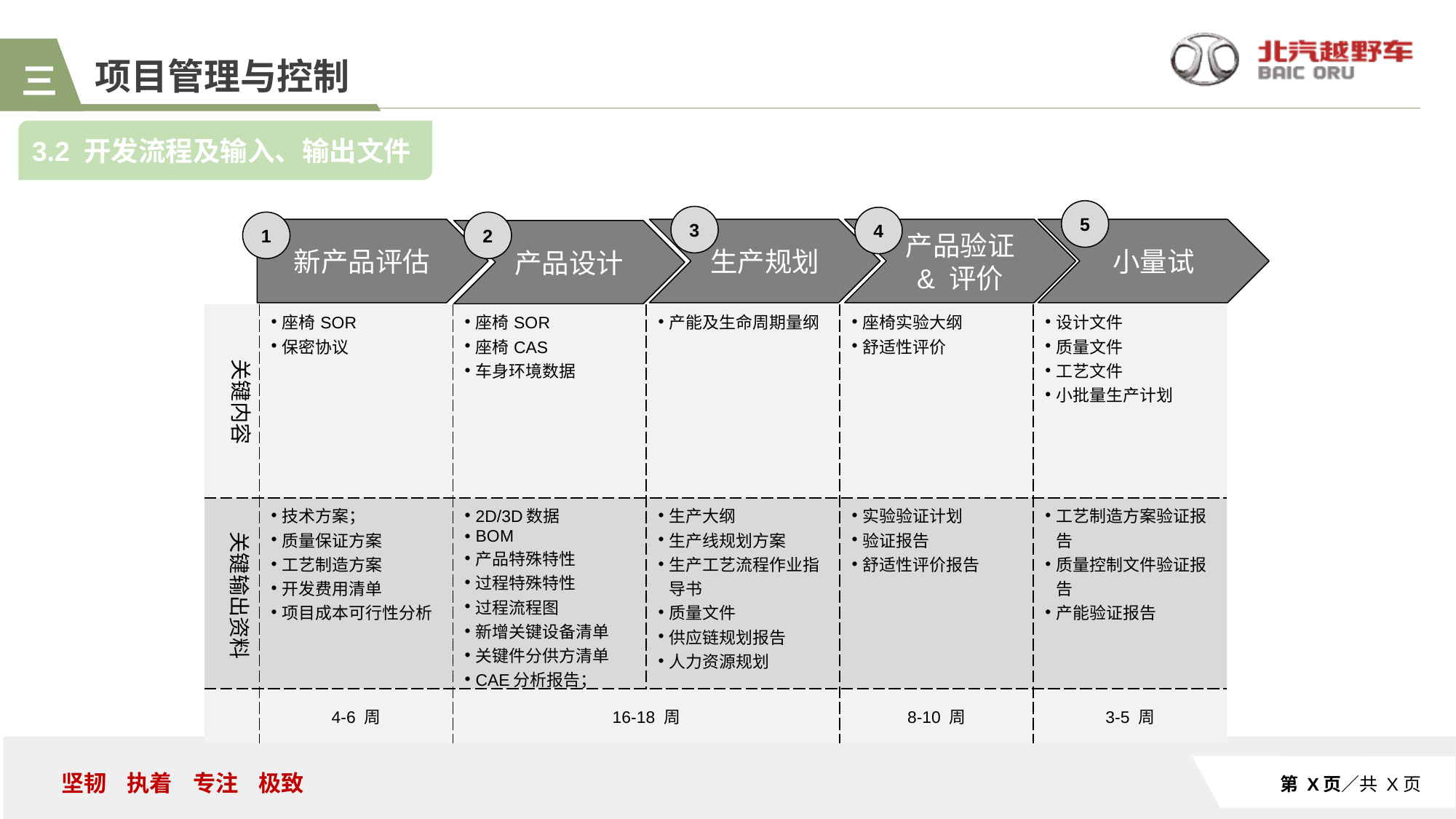

项目管理与控制
三
3.2 开发流程及输入、输出文件
5
3
4
1
2
新产品评估
生产规划
产品验证 & 评价
小量试
产品设计
|  | 座椅SOR 保密协议 | 座椅SOR 座椅CAS 车身环境数据 | 产能及生命周期量纲 | 座椅实验大纲 舒适性评价 | 设计文件 质量文件 工艺文件 小批量生产计划 |
| --- | --- | --- | --- | --- | --- |
|  | 技术方案； 质量保证方案 工艺制造方案 开发费用清单 项目成本可行性分析 | 2D/3D数据 BOM 产品特殊特性 过程特殊特性 过程流程图 新增关键设备清单 关键件分供方清单 CAE分析报告； DV实验报告 | 生产大纲 生产线规划方案 生产工艺流程作业指导书 质量文件 供应链规划报告 人力资源规划 | 实验验证计划 验证报告 舒适性评价报告 | 工艺制造方案验证报告 质量控制文件验证报告 产能验证报告 |
|  | 4-6 周 | 16-18 周 |  | 8-10 周 | 3-5 周 |
关键内容
关键输出资料
第 X页／共 X页